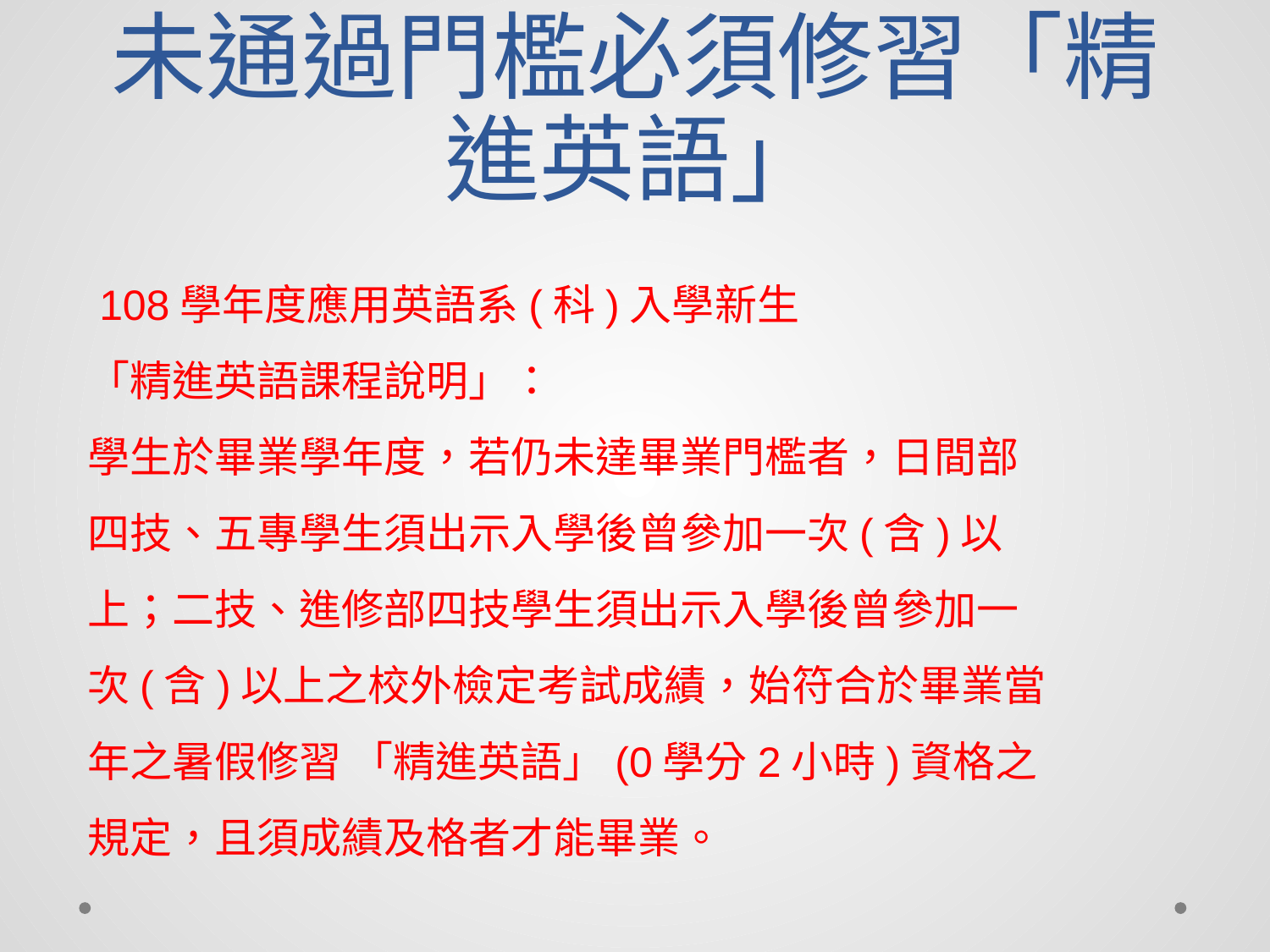

# 未通過門檻必須修習「精進英語」
 108學年度應用英語系(科)入學新生
「精進英語課程說明」：
學生於畢業學年度，若仍未達畢業門檻者，日間部四技、五專學生須出示入學後曾參加一次(含)以上；二技、進修部四技學生須出示入學後曾參加一次(含)以上之校外檢定考試成績，始符合於畢業當年之暑假修習 「精進英語」(0學分2小時)資格之規定，且須成績及格者才能畢業。